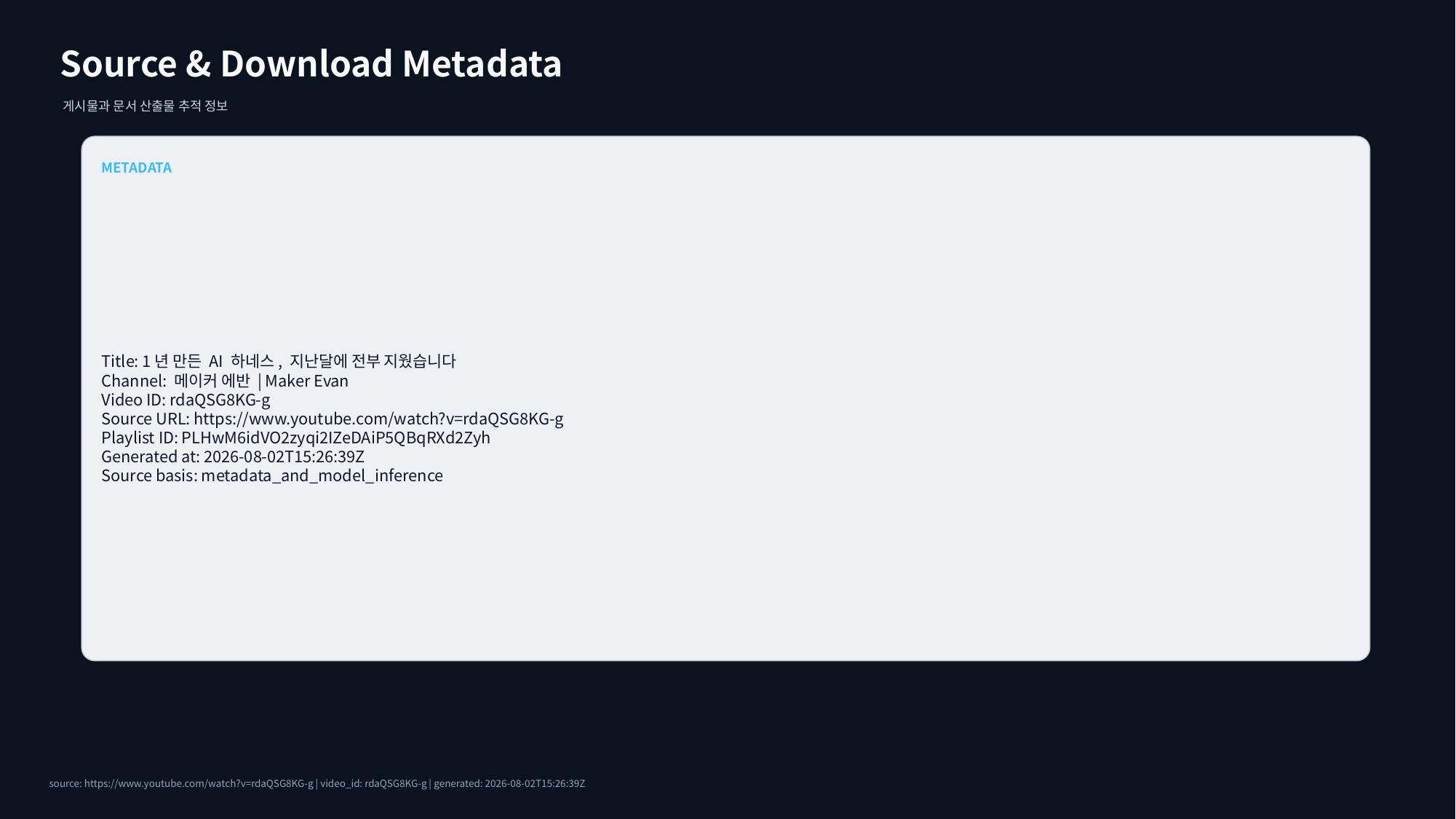

Source & Download Metadata
게시물과 문서 산출물 추적 정보

METADATA
Title: 1년 만든 AI 하네스, 지난달에 전부 지웠습니다
Channel: 메이커 에반 | Maker Evan
Video ID: rdaQSG8KG-g
Source URL: https://www.youtube.com/watch?v=rdaQSG8KG-g
Playlist ID: PLHwM6idVO2zyqi2IZeDAiP5QBqRXd2Zyh
Generated at: 2026-08-02T15:26:39Z
Source basis: metadata_and_model_inference
source: https://www.youtube.com/watch?v=rdaQSG8KG-g | video_id: rdaQSG8KG-g | generated: 2026-08-02T15:26:39Z